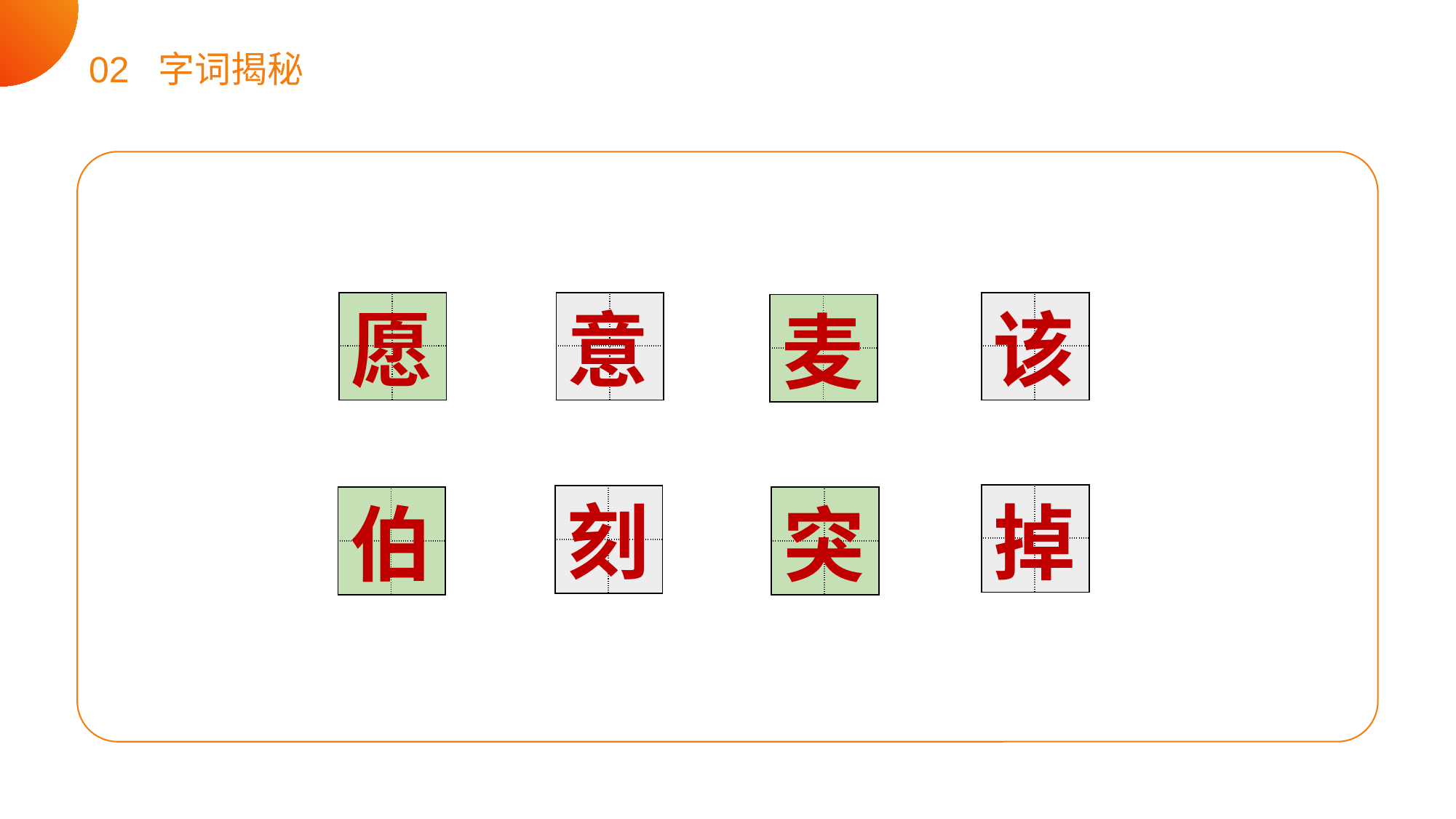

02  字词揭秘
|  |  |
| --- | --- |
|  |  |
|  |  |
| --- | --- |
|  |  |
|  |  |
| --- | --- |
|  |  |
意
该
愿
|  |  |
| --- | --- |
|  |  |
麦
|  |  |
| --- | --- |
|  |  |
刻
|  |  |
| --- | --- |
|  |  |
掉
|  |  |
| --- | --- |
|  |  |
|  |  |
| --- | --- |
|  |  |
伯
突